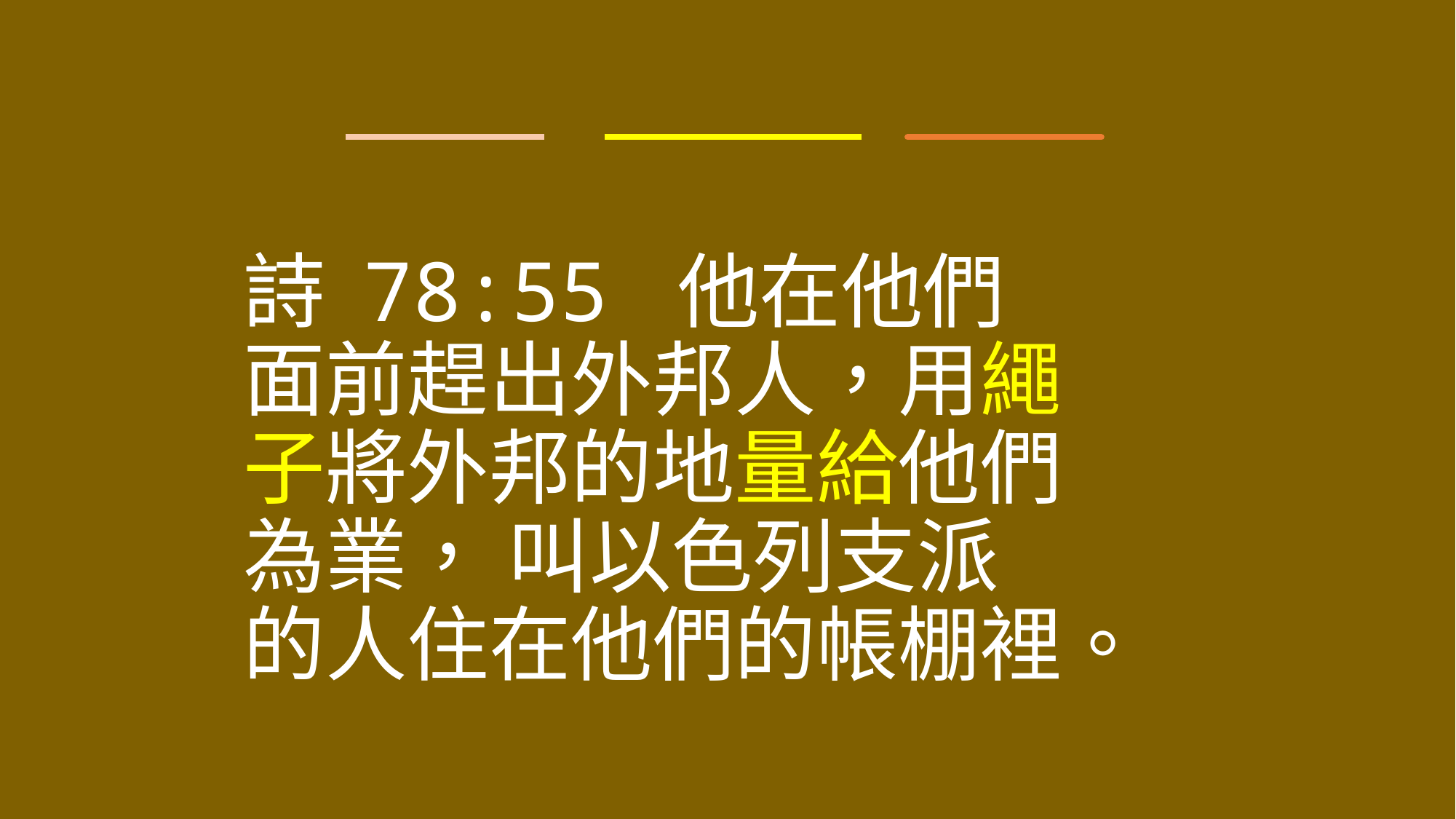

詩 78:55 他在他們面前趕出外邦人，用繩子將外邦的地量給他們為業， 叫以色列支派的人住在他們的帳棚裡。